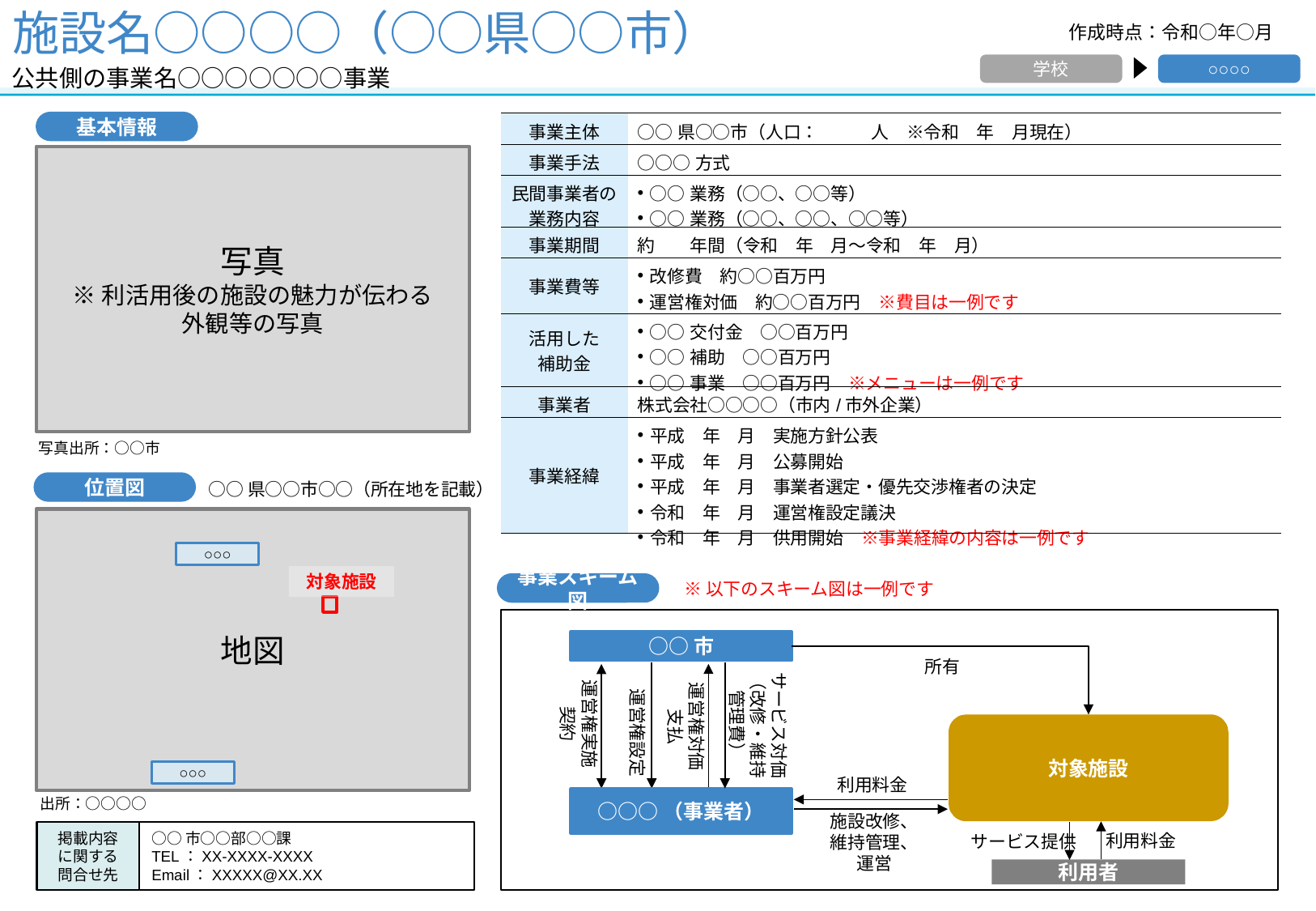

# 施設名○○○○（○○県○○市）
利活用前の用途が学校の場合はこちらの青フォーマットを使用してください
作成時点：令和○年○月
利活用後の用途（例：宿泊施設、商業施設）を記載してください
学校
○○○○
公共側の事業名○○○○○○○事業

| 事業主体 | ○○県○○市（人口：　　　人　※令和　年　月現在） |
| --- | --- |
| 事業手法 | ○○○方式 |
| 民間事業者の 業務内容 | ○○業務（○○、○○等） ○○業務（○○、○○、○○等） |
| 事業期間 | 約　　年間（令和　年　月～令和　年　月） |
| 事業費等 | 改修費　約○○百万円 運営権対価　約○○百万円　※費目は一例です |
| 活用した 補助金 | ○○交付金　○○百万円 ○○補助　○○百万円 ○○事業　○○百万円　※メニューは一例です |
| 事業者 | 株式会社○○○○（市内/市外企業） |
| 事業経緯 | 平成　年　月　実施方針公表 平成　年　月　公募開始 平成　年　月　事業者選定・優先交渉権者の決定 令和　年　月　運営権設定議決 令和　年　月　供用開始　※事業経緯の内容は一例です |
基本情報
写真
※利活用後の施設の魅力が伝わる
外観等の写真
資料作成にあたってはプラットフォームHPに掲載されている事例（以下リンク先参照）を適宜参考にしてください。
https://www.mlit.go.jp/smcn/case/index.html#case-list
写真出所：○○市
位置図
○○県○○市○○（所在地を記載）
地図
○○○
対象施設

○○○
事業スキーム図
※以下のスキーム図は一例です

○○市
所有
運営権実施
契約
サービス対価
（改修・維持
管理費）
運営権設定
運営権対価
支払
対象施設
利用料金
○○○（事業者）
利用料金
サービス提供
施設改修、
維持管理、
運営
利用者
出所：○○○○
掲載内容
に関する
問合せ先
○○市○○部○○課
TEL：XX-XXXX-XXXX
Email：XXXXX@XX.XX